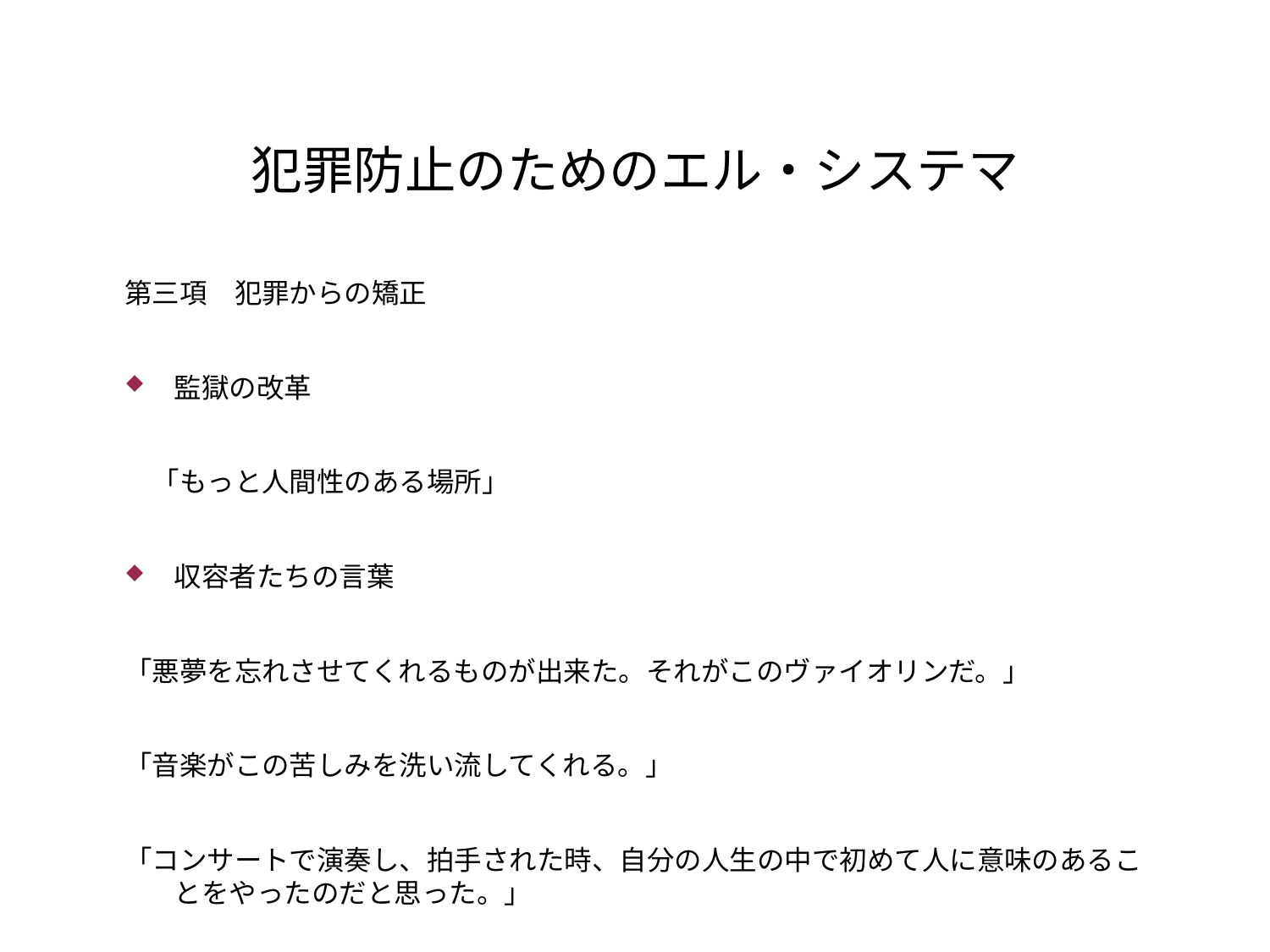

# 犯罪防止のためのエル・システマ
第三項　犯罪からの矯正

監獄の改革

　「もっと人間性のある場所」

収容者たちの言葉

「悪夢を忘れさせてくれるものが出来た。それがこのヴァイオリンだ。」

「音楽がこの苦しみを洗い流してくれる。」

「コンサートで演奏し、拍手された時、自分の人生の中で初めて人に意味のあることをやったのだと思った。」